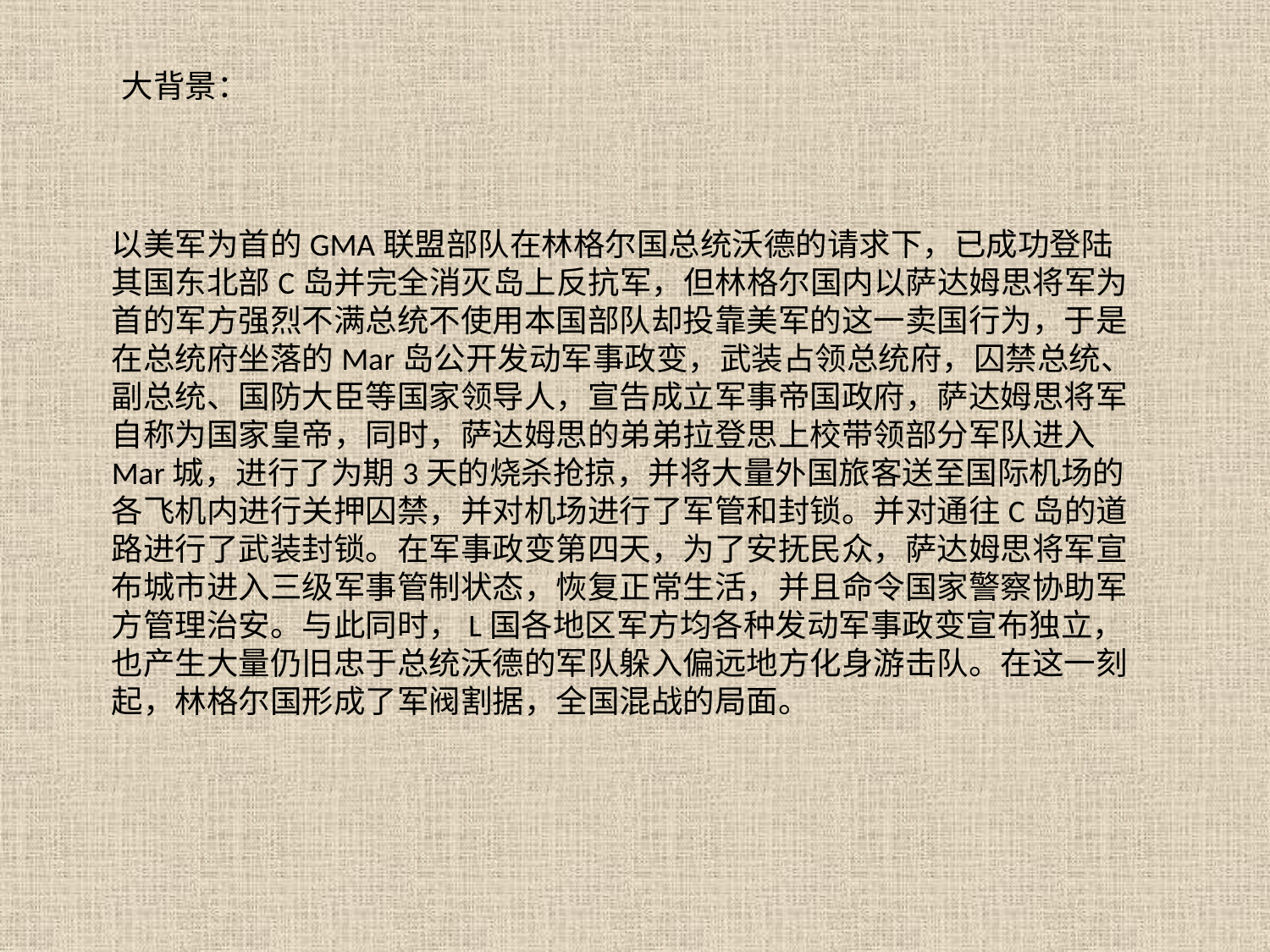

大背景：
以美军为首的GMA联盟部队在林格尔国总统沃德的请求下，已成功登陆其国东北部C岛并完全消灭岛上反抗军，但林格尔国内以萨达姆思将军为首的军方强烈不满总统不使用本国部队却投靠美军的这一卖国行为，于是在总统府坐落的Mar岛公开发动军事政变，武装占领总统府，囚禁总统、副总统、国防大臣等国家领导人，宣告成立军事帝国政府，萨达姆思将军自称为国家皇帝，同时，萨达姆思的弟弟拉登思上校带领部分军队进入Mar城，进行了为期3天的烧杀抢掠，并将大量外国旅客送至国际机场的各飞机内进行关押囚禁，并对机场进行了军管和封锁。并对通往C岛的道路进行了武装封锁。在军事政变第四天，为了安抚民众，萨达姆思将军宣布城市进入三级军事管制状态，恢复正常生活，并且命令国家警察协助军方管理治安。与此同时，L国各地区军方均各种发动军事政变宣布独立，也产生大量仍旧忠于总统沃德的军队躲入偏远地方化身游击队。在这一刻起，林格尔国形成了军阀割据，全国混战的局面。